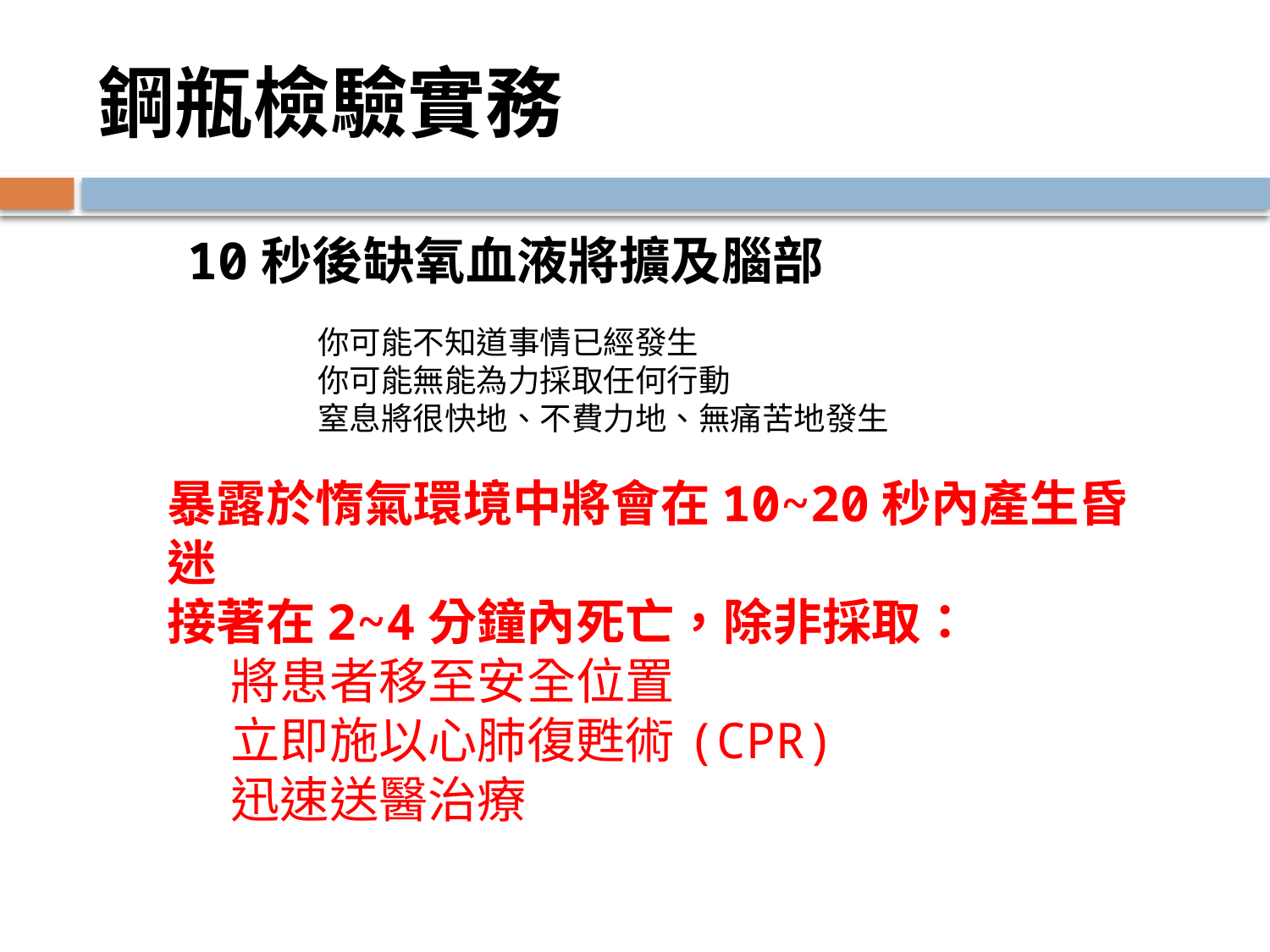

# 鋼瓶檢驗實務
10秒後缺氧血液將擴及腦部
你可能不知道事情已經發生
你可能無能為力採取任何行動
窒息將很快地、不費力地、無痛苦地發生
暴露於惰氣環境中將會在10~20秒內產生昏迷
接著在2~4分鐘內死亡，除非採取：
將患者移至安全位置
立即施以心肺復甦術(CPR)
迅速送醫治療